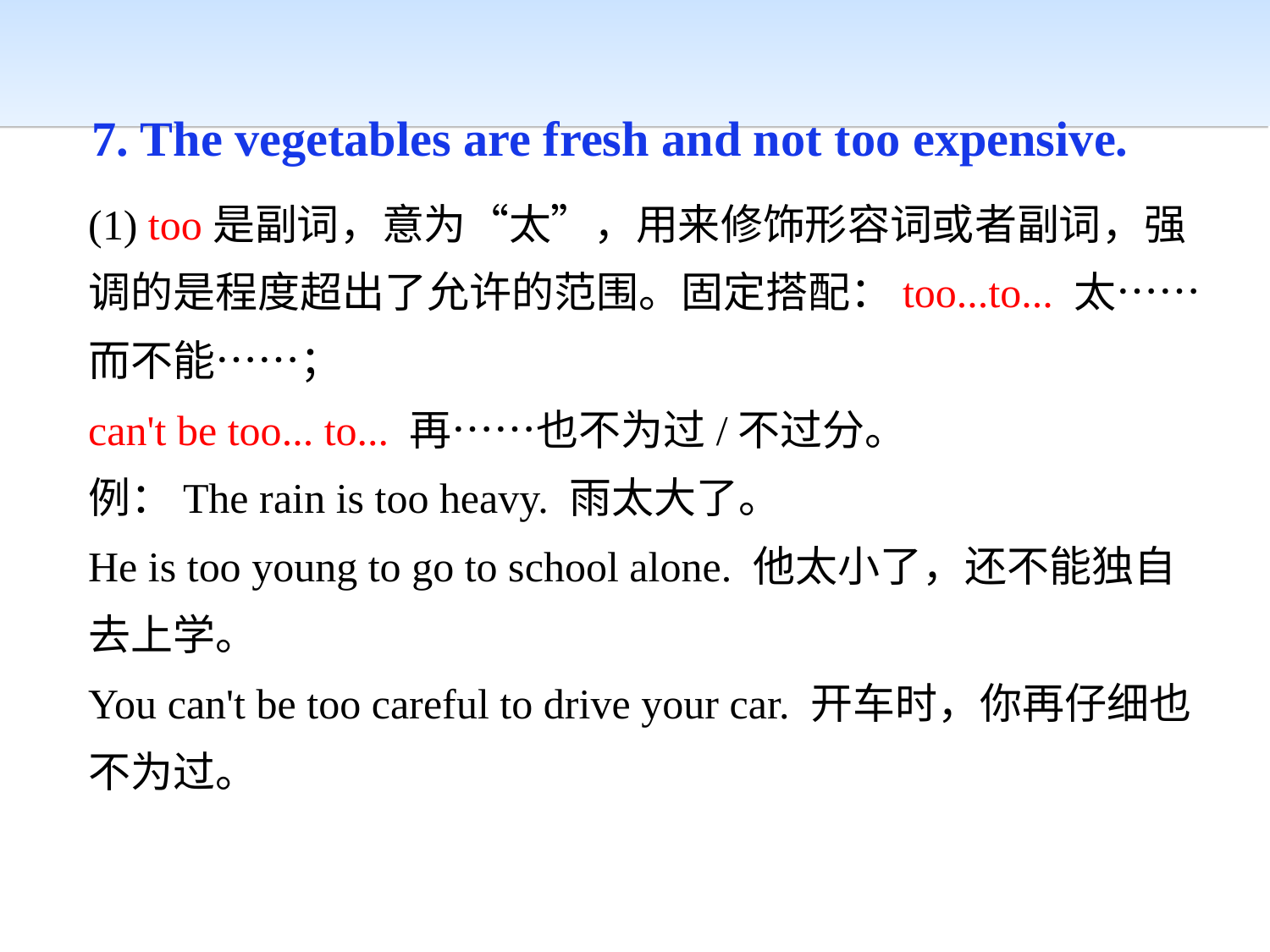

7. The vegetables are fresh and not too expensive.
(1) too是副词，意为“太”，用来修饰形容词或者副词，强调的是程度超出了允许的范围。固定搭配：too...to... 太……而不能……；
can't be too... to... 再……也不为过/不过分。
例：The rain is too heavy. 雨太大了。
He is too young to go to school alone. 他太小了，还不能独自去上学。
You can't be too careful to drive your car. 开车时，你再仔细也不为过。